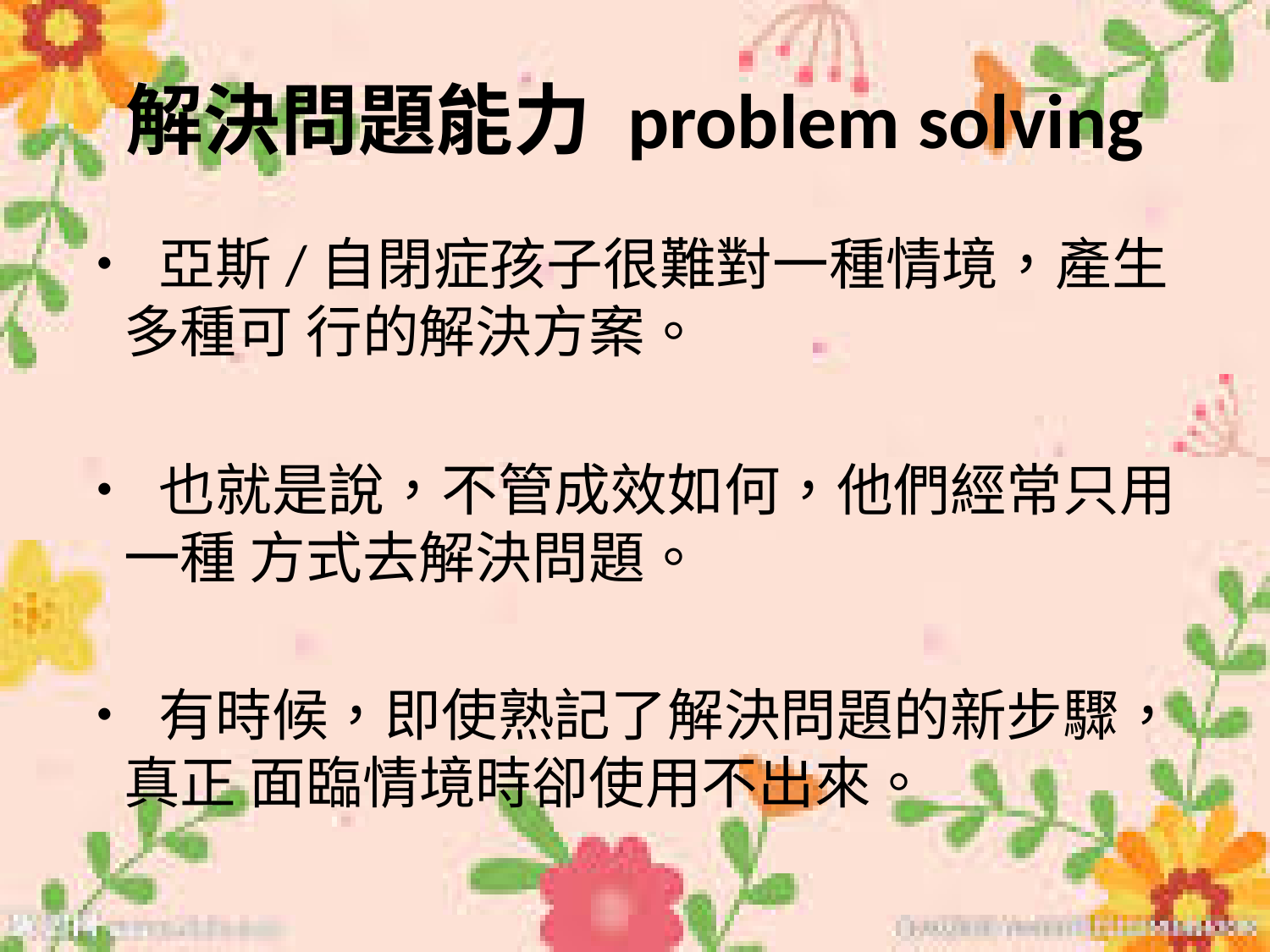

# 解決問題能力 problem solving
• 亞斯/自閉症孩子很難對一種情境，產生多種可 行的解決方案。

• 也就是說，不管成效如何，他們經常只用一種 方式去解決問題。

• 有時候，即使熟記了解決問題的新步驟，真正 面臨情境時卻使用不出來。